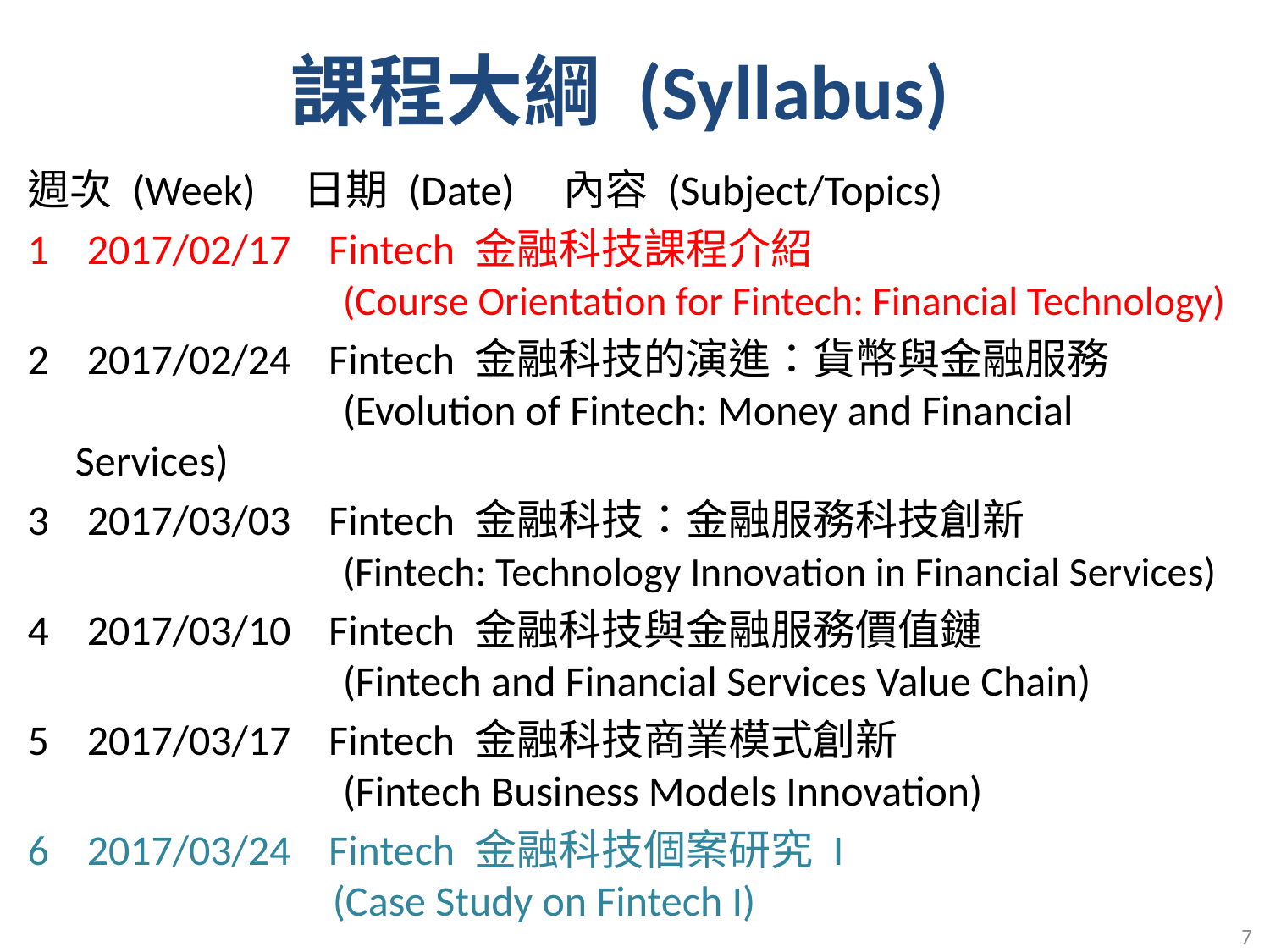

課程大綱 (Syllabus)
週次 (Week)    日期 (Date)    內容 (Subject/Topics)
1    2017/02/17    Fintech 金融科技課程介紹
                           (Course Orientation for Fintech: Financial Technology)
2    2017/02/24    Fintech 金融科技的演進：貨幣與金融服務
                           (Evolution of Fintech: Money and Financial Services)
3    2017/03/03    Fintech 金融科技：金融服務科技創新
                           (Fintech: Technology Innovation in Financial Services)
4    2017/03/10    Fintech 金融科技與金融服務價值鏈
                           (Fintech and Financial Services Value Chain)
5    2017/03/17    Fintech 金融科技商業模式創新
                           (Fintech Business Models Innovation)
6    2017/03/24    Fintech 金融科技個案研究 I
                           (Case Study on Fintech I)
7